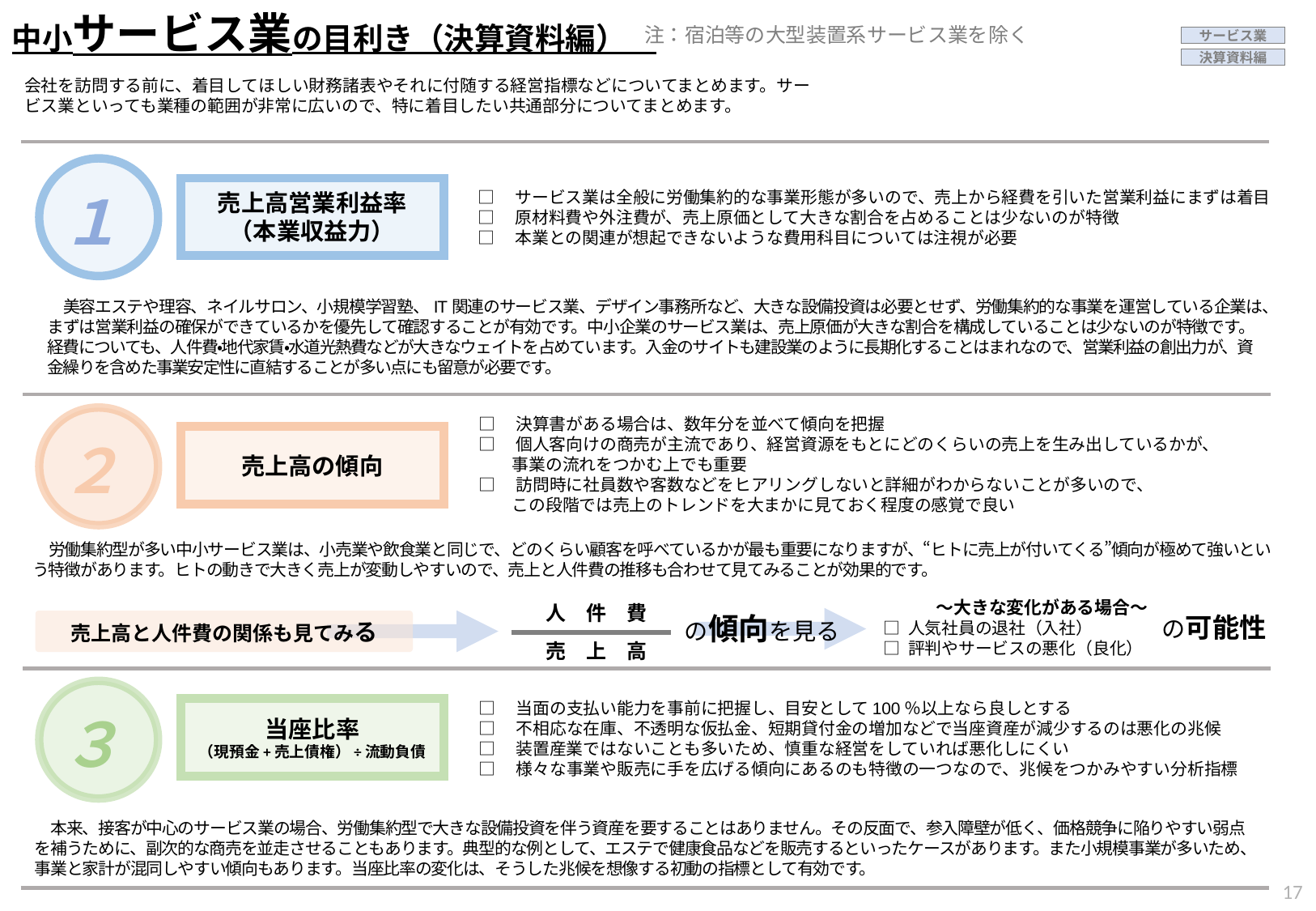

中小サービス業の目利き（決算資料編）
注：宿泊等の大型装置系サービス業を除く
サービス業
決算資料編
会社を訪問する前に、着目してほしい財務諸表やそれに付随する経営指標などについてまとめます。サービス業といっても業種の範囲が非常に広いので、特に着目したい共通部分についてまとめます。

１
売上高営業利益率
（本業収益力）
□　サービス業は全般に労働集約的な事業形態が多いので、売上から経費を引いた営業利益にまずは着目
□　原材料費や外注費が、売上原価として大きな割合を占めることは少ないのが特徴
□　本業との関連が想起できないような費用科目については注視が必要
　美容エステや理容、ネイルサロン、小規模学習塾、IT関連のサービス業、デザイン事務所など、大きな設備投資は必要とせず、労働集約的な事業を運営している企業は、まずは営業利益の確保ができているかを優先して確認することが有効です。中小企業のサービス業は、売上原価が大きな割合を構成していることは少ないのが特徴です。経費についても、人件費・地代家賃・水道光熱費などが大きなウェイトを占めています。入金のサイトも建設業のように長期化することはまれなので、営業利益の創出力が、資金繰りを含めた事業安定性に直結することが多い点にも留意が必要です。

２
□　決算書がある場合は、数年分を並べて傾向を把握
□　個人客向けの商売が主流であり、経営資源をもとにどのくらいの売上を生み出しているかが、
　　事業の流れをつかむ上でも重要
□　訪問時に社員数や客数などをヒアリングしないと詳細がわからないことが多いので、
　　この段階では売上のトレンドを大まかに見ておく程度の感覚で良い
売上高の傾向
　労働集約型が多い中小サービス業は、小売業や飲食業と同じで、どのくらい顧客を呼べているかが最も重要になりますが、“ヒトに売上が付いてくる”傾向が極めて強いという特徴があります。ヒトの動きで大きく売上が変動しやすいので、売上と人件費の推移も合わせて見てみることが効果的です。
　　　～大きな変化がある場合～
□ 人気社員の退社（入社）
□ 評判やサービスの悪化（良化）
人　件　費
売　上　高
の傾向を見る
の可能性
売上高と人件費の関係も見てみる

３
□　当面の支払い能力を事前に把握し、目安として100％以上なら良しとする
□　不相応な在庫、不透明な仮払金、短期貸付金の増加などで当座資産が減少するのは悪化の兆候
□　装置産業ではないことも多いため、慎重な経営をしていれば悪化しにくい
□　様々な事業や販売に手を広げる傾向にあるのも特徴の一つなので、兆候をつかみやすい分析指標
当座比率
（現預金+売上債権）÷流動負債
　本来、接客が中心のサービス業の場合、労働集約型で大きな設備投資を伴う資産を要することはありません。その反面で、参入障壁が低く、価格競争に陥りやすい弱点を補うために、副次的な商売を並走させることもあります。典型的な例として、エステで健康食品などを販売するといったケースがあります。また小規模事業が多いため、事業と家計が混同しやすい傾向もあります。当座比率の変化は、そうした兆候を想像する初動の指標として有効です。
17